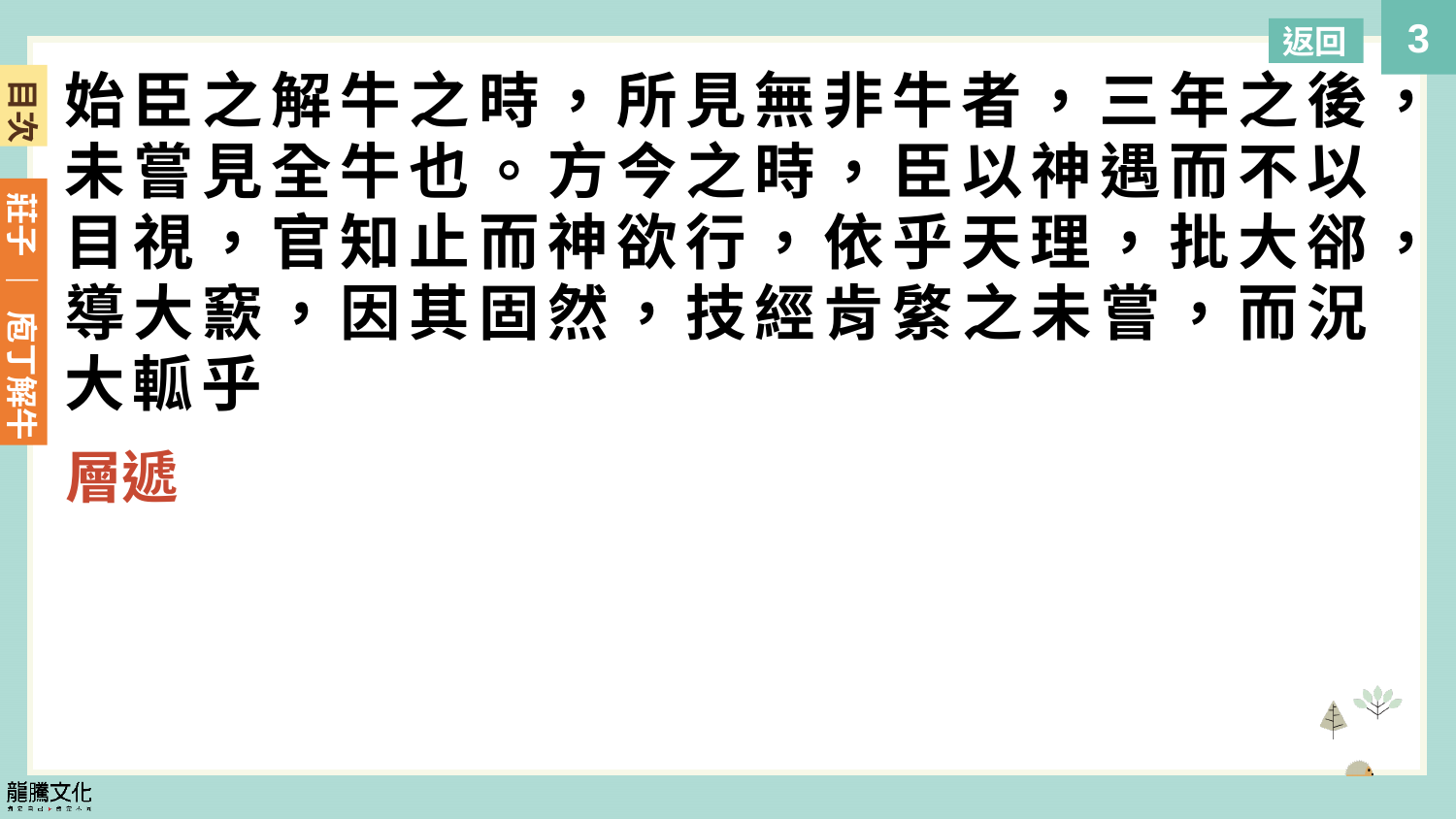

返回
始臣之解牛之時，所見無非牛者，三年之後，未嘗見全牛也。方今之時，臣以神遇而不以目視，官知止而神欲行，依乎天理，批大郤，導大窾，因其固然，技經肯綮之未嘗，而況大軱乎
層遞